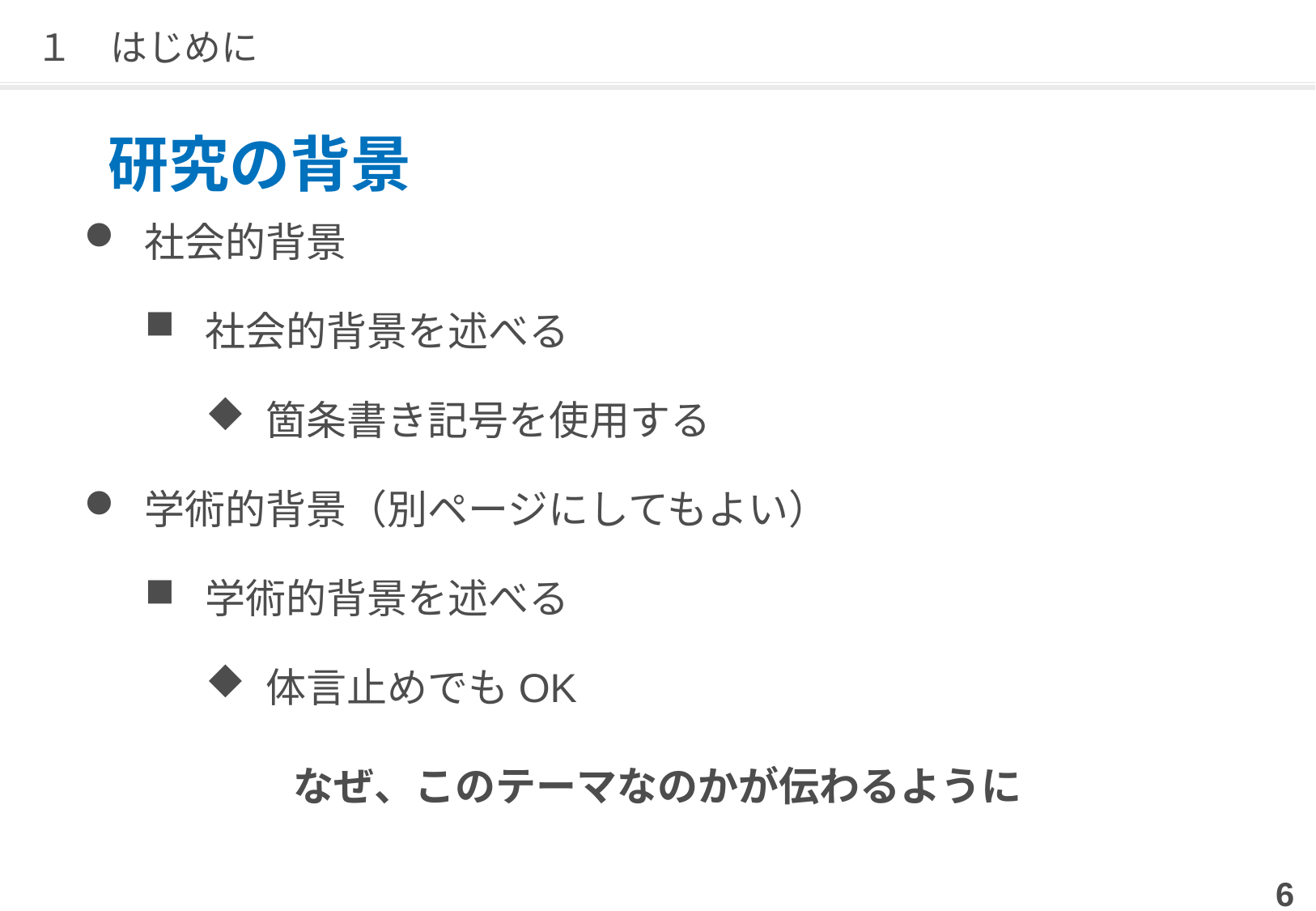

# １　はじめに
研究の背景
社会的背景
社会的背景を述べる
箇条書き記号を使用する
学術的背景（別ページにしてもよい）
学術的背景を述べる
体言止めでもOK
なぜ、このテーマなのかが伝わるように
6